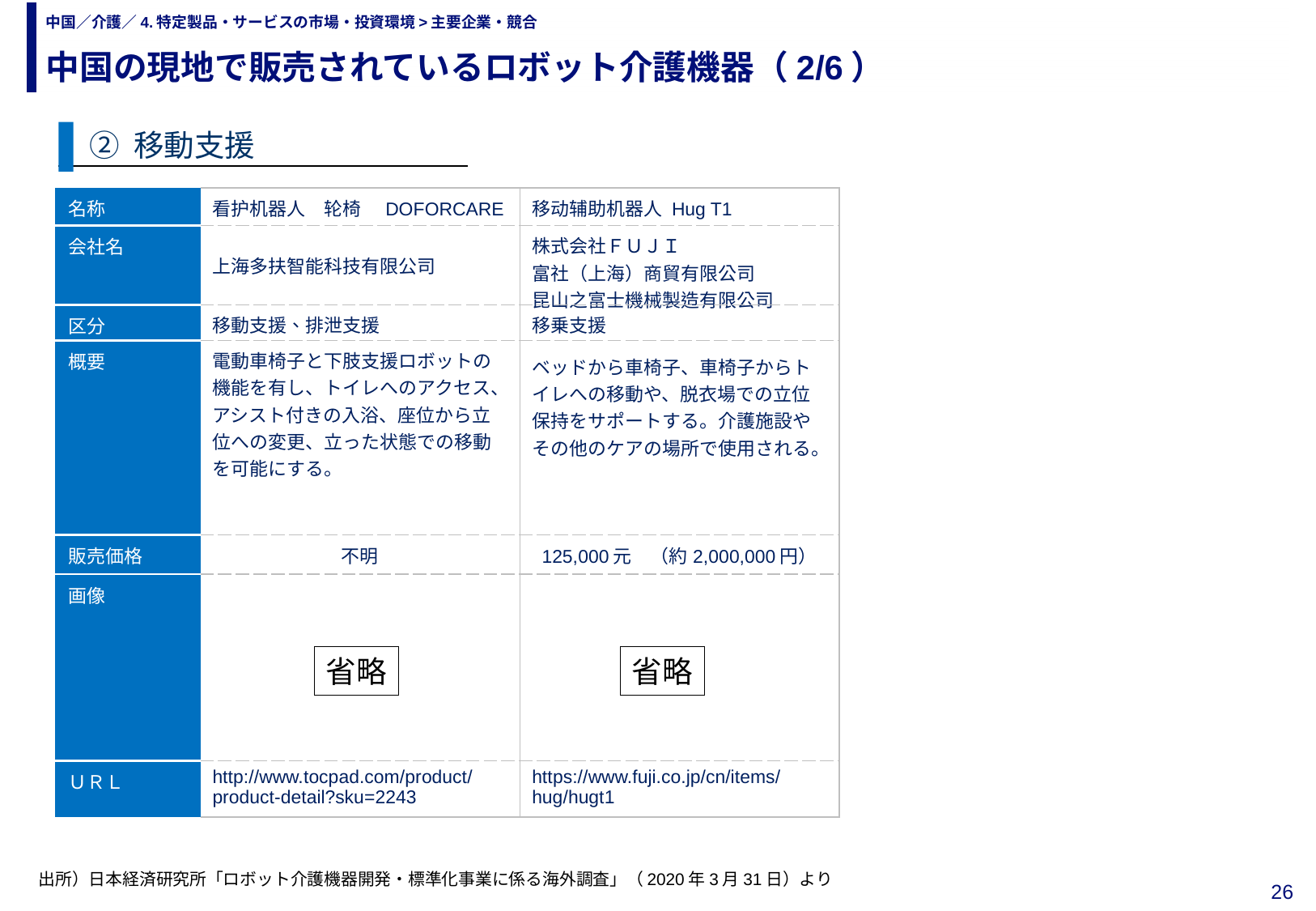

中国の現地で販売されているロボット介護機器（2/6）
# 中国／介護／4.特定製品・サービスの市場・投資環境>主要企業・競合
② 移動支援

| 名称 | 看护机器人　轮椅　DOFORCARE | 移动辅助机器人 Hug T1 |
| --- | --- | --- |
| 会社名 | 上海多扶智能科技有限公司 | 株式会社ＦＵＪＩ 富社（上海）商貿有限公司 昆山之富士機械製造有限公司 |
| 区分 | 移動支援、排泄支援 | 移乗支援 |
| 概要 | 電動車椅子と下肢支援ロボットの機能を有し、トイレへのアクセス、アシスト付きの入浴、座位から立位への変更、立った状態での移動を可能にする。 | ベッドから車椅子、車椅子からトイレへの移動や、脱衣場での立位保持をサポートする。介護施設やその他のケアの場所で使用される。 |
| 販売価格 | 不明 | 125,000元　（約2,000,000円） |
| 画像 |  |  |
| ＵＲＬ | http://www.tocpad.com/product/product-detail?sku=2243 | https://www.fuji.co.jp/cn/items/hug/hugt1 |
省略
省略
出所）日本経済研究所「ロボット介護機器開発・標準化事業に係る海外調査」（2020年3月31日）より